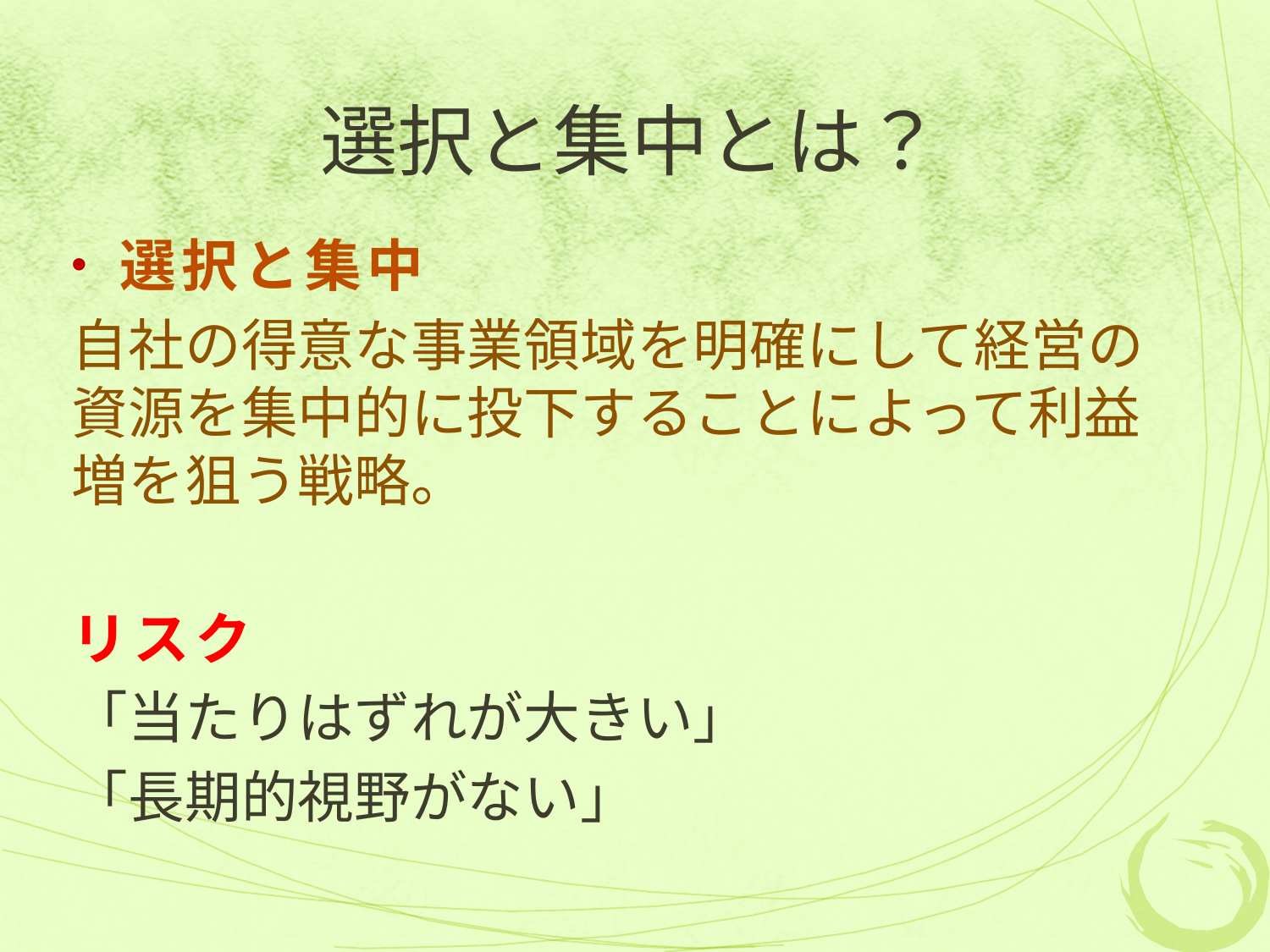

# 選択と集中とは？
選択と集中
自社の得意な事業領域を明確にして経営の資源を集中的に投下することによって利益増を狙う戦略。

リスク
「当たりはずれが大きい」
「長期的視野がない」